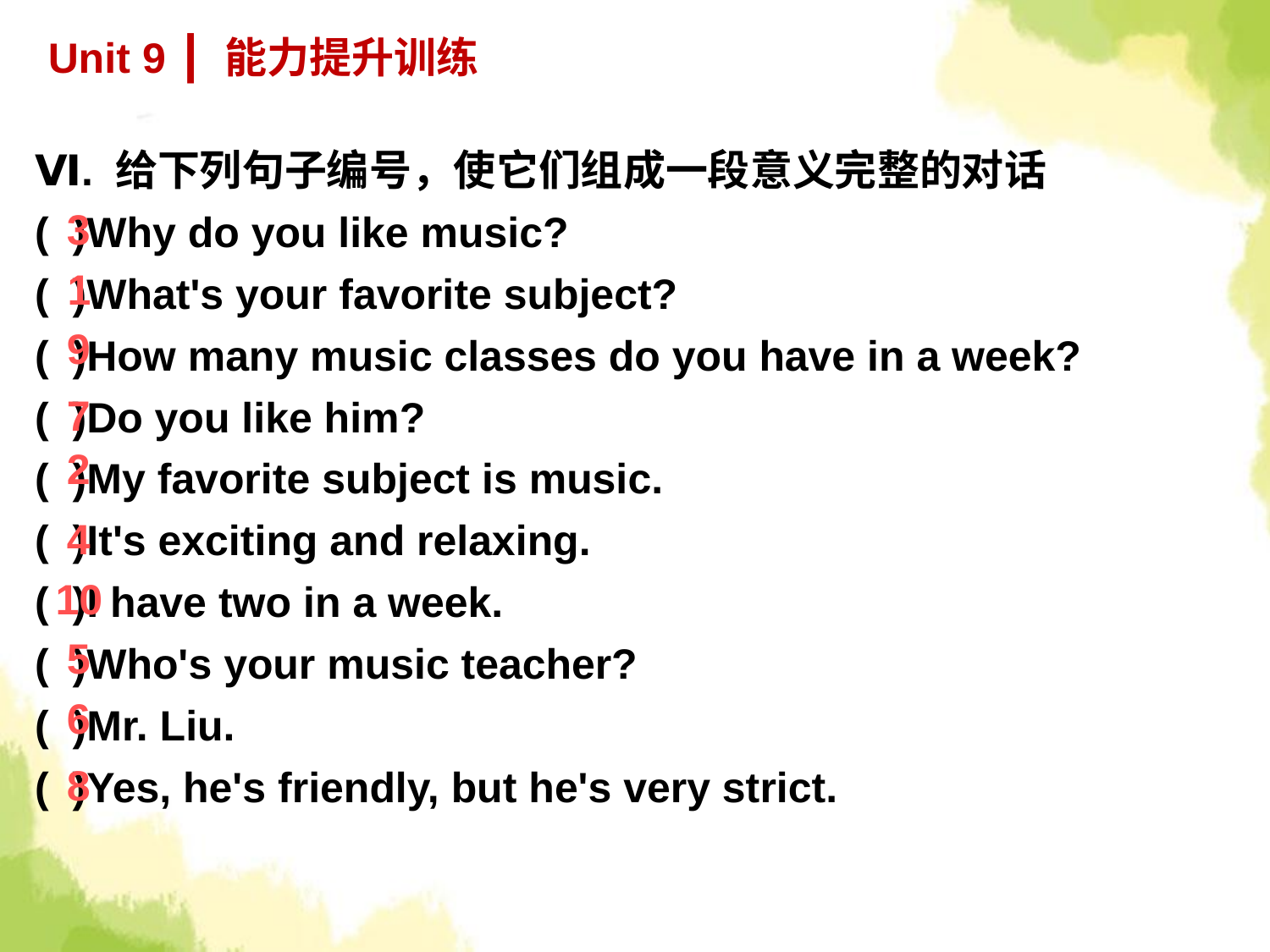

Unit 9 ┃ 能力提升训练
Ⅵ. 给下列句子编号，使它们组成一段意义完整的对话
(  )Why do you like music?
(  )What's your favorite subject?
(  )How many music classes do you have in a week?
(  )Do you like him?
(  )My favorite subject is music.
(  )It's exciting and relaxing.
(  )I have two in a week.
(  )Who's your music teacher?
(  )Mr. Liu.
(  )Yes, he's friendly, but he's very strict.
3
1
9
7
2
4
10
5
6
8